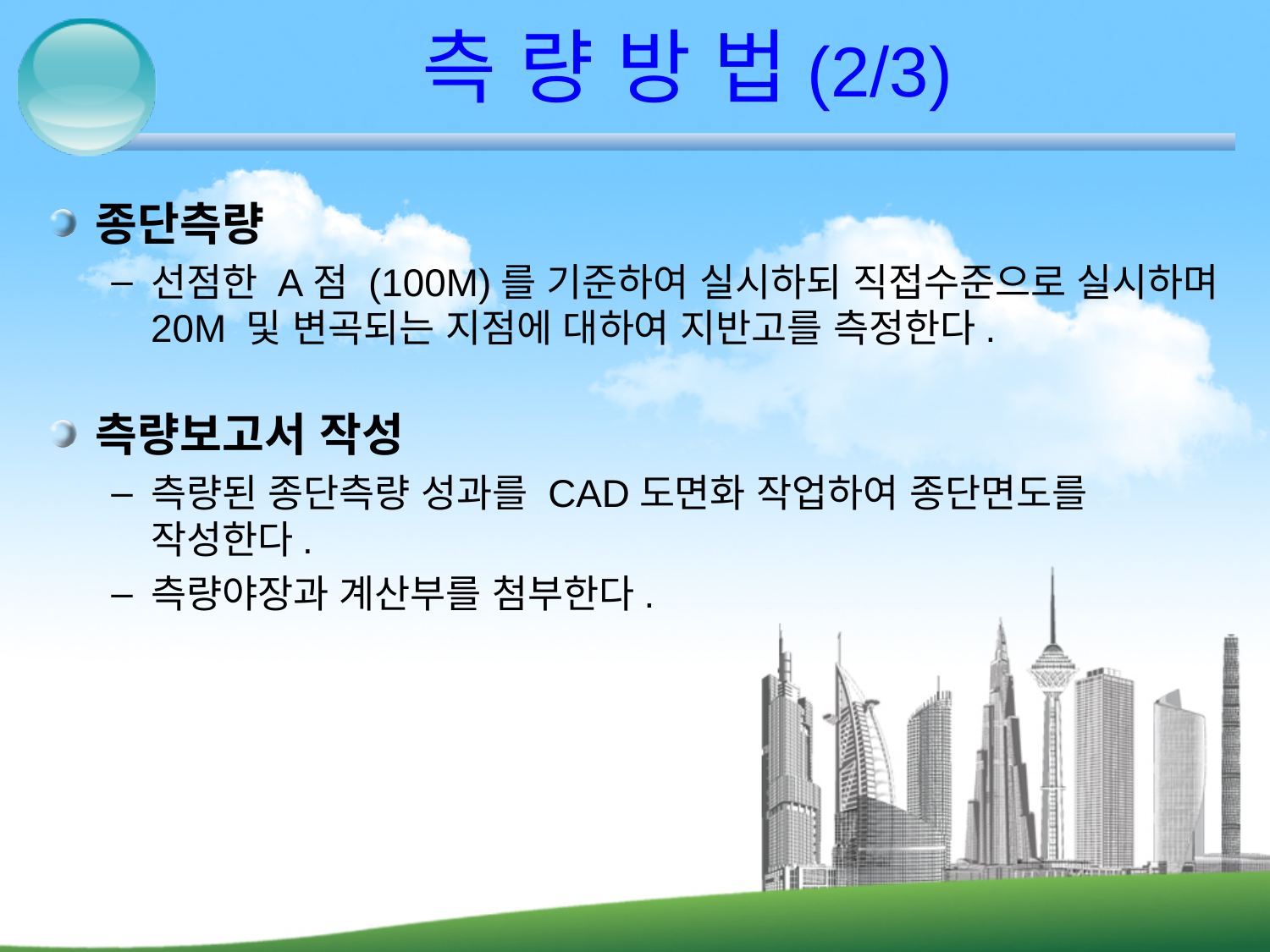

# 측 량 방 법(2/3)
종단측량
선점한 A점 (100M)를 기준하여 실시하되 직접수준으로 실시하며 20M 및 변곡되는 지점에 대하여 지반고를 측정한다.

측량보고서 작성
측량된 종단측량 성과를 CAD도면화 작업하여 종단면도를 작성한다.
측량야장과 계산부를 첨부한다.